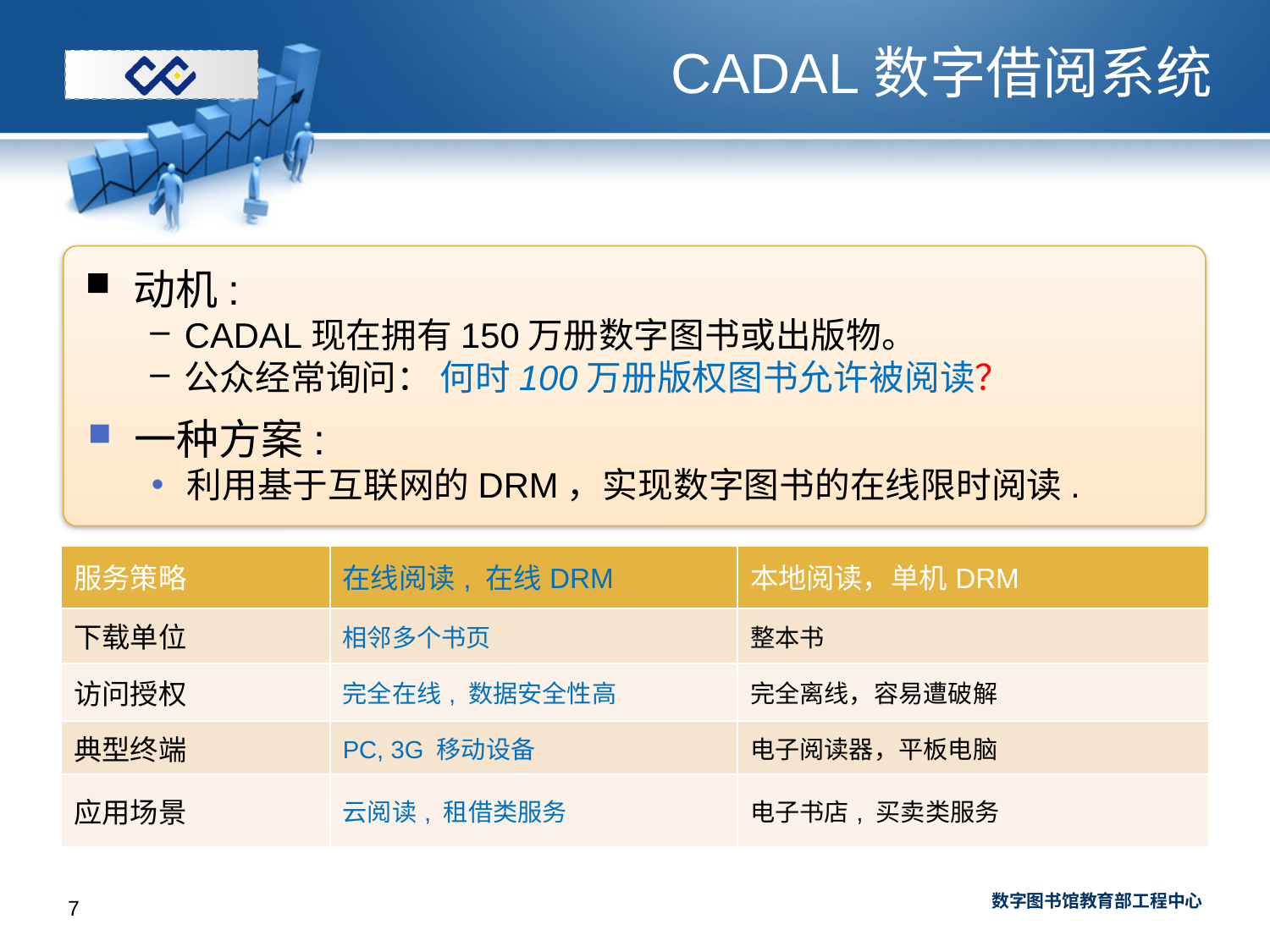

# CADAL数字借阅系统

动机:
CADAL现在拥有150万册数字图书或出版物。
公众经常询问： 何时100万册版权图书允许被阅读？
  一种方案:
利用基于互联网的DRM，实现数字图书的在线限时阅读.

| 服务策略 | 在线阅读, 在线DRM | 本地阅读，单机DRM |
| --- | --- | --- |
| 下载单位 | 相邻多个书页 | 整本书 |
| 访问授权 | 完全在线, 数据安全性高 | 完全离线，容易遭破解 |
| 典型终端 | PC, 3G 移动设备 | 电子阅读器，平板电脑 |
| 应用场景 | 云阅读, 租借类服务 | 电子书店, 买卖类服务 |
7